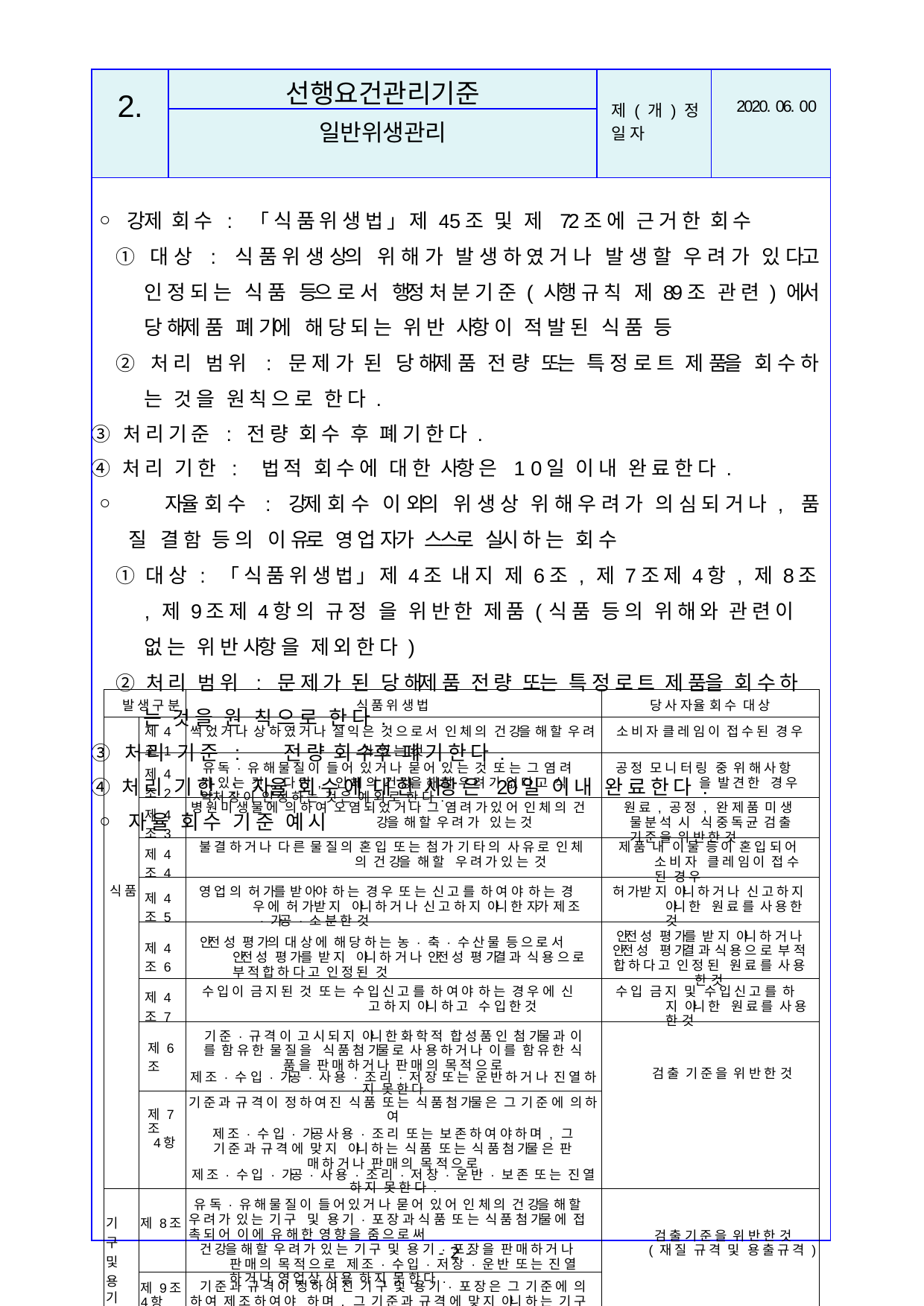

| 2. | 선행요건관리기준 | 제 ( 개 ) 정 일 자 | 2020. 06. 00 |
| --- | --- | --- | --- |
|  | 일반위생관리 |  |  |
| 강제 회 수 : 「 식 품 위 생 법 」 제 45조 및 제 72조 에 근 거 한 회 수 ① 대 상 : 식 품 위 생 상의 위 해 가 발 생 하 였 거 나 발 생 할 우 려 가 있 다고 인 정 되 는 식 품 등으 로 서 행정 처 분 기 준 ( 시행 규 칙 제 89조 관 련 ) 에서 당 해제 품 폐 기에 해 당 되 는 위 반 사항 이 적 발 된 식 품 등 ② 처 리 범 위 : 문 제 가 된 당 해제 품 전 량 또는 특 정 로 트 제 품을 회 수 하 는 것 을 원 칙 으 로 한 다 . ③ 처 리 기 준 : 전 량 회 수 후 폐 기 한 다 . ④ 처 리 기 한 : 법 적 회 수 에 대 한 사항 은 1 0일 이 내 완 료 한 다 . 자율 회 수 : 강제 회 수 이 외의 위 생 상 위 해 우 려 가 의 심 되 거 나 , 품 질 결 함 등 의 이 유로 영 업 자가 스스로 실시 하 는 회 수 ① 대 상 : 「 식 품 위 생 법 」 제 4조 내 지 제 6조 , 제 7조 제 4항 , 제 8조 , 제 9조 제 4항 의 규 정 을 위 반 한 제 품 ( 식 품 등 의 위 해 와 관 련 이 없 는 위 반 사항 을 제 외 한 다 ) ② 처 리 범 위 : 문 제 가 된 당 해제 품 전 량 또는 특 정 로 트 제 품을 회 수 하 는 것 을 원 칙 으 로 한 다 . ③ 처 리 기 준 : 전 량 회 수후 폐 기 한 다 . ④ 처 리 기 한 : 자율 회 수 에 대 한 사항 은 20일 이 내 완 료 한 다 . 자 율 회 수 기 준 예 시 |  |  |  |
| 발 생 구 분 |  | 식 품 위 생 법 | 당 사 자율 회 수 대 상 |
| --- | --- | --- | --- |
| 식 품 | 제 4조 1 | 썩 었 거 나 상 하 였 거 나 설 익 은 것 으 로 서 인 체 의 건 강을 해 할 우 려 가 있 는 것 | 소 비 자 클 레 임 이 접 수 된 경 우 |
|  | 제 4조 2 | 유 독 · 유 해 물 질 이 들 어 있 거 나 묻 어 있 는 것 또 는 그 염 려 가 있 는 것 . 다 만 , 인 체 의 건 강을 해 할 우 려 가 없 다 고 식 약처 장 이 인 정 하 는 것 은 예 외 로 한 다 . | 공 정 모 니 터 링 중 위 해 사 항 을 발 견 한 경 우 |
|  | 제 4조 3 | 병 원 미 생 물 에 의 하 여 오 염 되 었 거 나 그 염 려 가 있 어 인 체 의 건 강을 해 할 우 려 가 있 는 것 | 원 료 , 공 정 , 완 제 품 미 생 물 분 석 시 식 중 독 균 검 출 기 준 을 위 반 한 것 |
|  | 제 4조 4 | 불 결 하 거 나 다 른 물 질 의 혼 입 또 는 첨 가 기 타 의 사 유 로 인 체 의 건 강을 해 할 우 려 가 있 는 것 | 제 품 내 이 물 등 이 혼 입 되 어 소 비 자 클 레 임 이 접 수 된 경 우 |
|  | 제 4조 5 | 영 업 의 허 가를 받 아야 하 는 경 우 또 는 신 고 를 하 여 야 하 는 경 우 에 허 가받 지 아니 하 거 나 신 고 하 지 아니 한 자가 제 조 · 가공 · 소 분 한 것 | 허 가받 지 아니 하 거 나 신 고 하 지 아니 한 원 료 를 사 용 한 것 |
|  | 제 4조 6 | 안전 성 평 가의 대 상 에 해 당 하 는 농 · 축 · 수 산 물 등 으 로 서 안전 성 평 가를 받 지 아니 하 거 나 안전 성 평 가결 과 식 용 으 로 부 적 합 하 다 고 인 정 된 것 | 안전 성 평 가를 받 지 아니 하 거 나 안전 성 평 가결 과 식 용 으 로 부 적 합 하 다 고 인 정 된 원 료 를 사 용 한 것 |
|  | 제 4조 7 | 수 입 이 금 지 된 것 또 는 수 입 신 고 를 하 여 야 하 는 경 우 에 신 고 하 지 아니 하 고 수 입 한 것 | 수 입 금 지 및 수 입 신 고 를 하 지 아니 한 원 료 를 사 용 한 것 |
|  | 제 6조 | 기 준 · 규 격 이 고 시 되 지 아니 한 화 학 적 합 성 품 인 첨 가물 과 이 를 함 유 한 물 질 을 식 품 첨 가물 로 사 용 하 거 나 이 를 함 유 한 식 품 을 판 매 하 거 나 판 매 의 목 적 으 로 제 조 · 수 입 · 가공 · 사 용 · 조 리 · 저 장 또 는 운 반 하 거 나 진 열 하 지 못 한 다 | 검 출 기 준 을 위 반 한 것 |
|  | 제 7조 4항 | 기 준 과 규 격 이 정 하 여 진 식 품 또 는 식 품 첨 가물 은 그 기 준 에 의 하 여 제 조 · 수 입 · 가공 사 용 · 조 리 또 는 보 존 하 여 야 하 며 , 그 기 준 과 규 격 에 맞 지 아니 하 는 식 품 또 는 식 품 첨 가물 은 판 매 하 거 나 판 매 의 목 적 으 로 제 조 · 수 입 · 가공 · 사 용 · 조 리 · 저 장 · 운 반 · 보 존 또 는 진 열 하 지 못 한 다 . |  |
| 기 구 및 용 기 포 장 | 제 8조 | 유 독 · 유 해 물 질 이 들 어 있 거 나 묻 어 있 어 인 체 의 건 강을 해 할 우 려 가 있 는 기 구 및 용 기 · 포 장 과 식 품 또 는 식 품 첨 가물 에 접 촉 되 어 이 에 유 해 한 영 향 을 줌 으 로 써 건 강을 해 할 우 려 가 있 는 기 구 및 용 기 · 포 장 을 판 매 하 거 나 판 매 의 목 적 으 로 제 조 · 수 입 · 저 장 · 운 반 또 는 진 열 하 거 나 영 업 상 사 용 하 지 못 한 다 . | 검 출 기 준 을 위 반 한 것 ( 재 질 규 격 및 용 출 규 격 ) |
|  | 제 9조 4항 | 기 준 과 규 격 이 정 하 여 진 기 구 및 용 기 · 포 장 은 그 기 준 에 의 하 여 제 조 하 여 야 하 며 , 그 기 준 과 규 격 에 맞 지 아니 하 는 기 구 및 용 기 · 포 장 은 판 매 하 거 나 판 매 의 목 적 으 로 제 조 · 수 입 · 저 장 · 운 반 · 진 열 하 거 나 기 타 영 업 상 사 용 하 지 못 한 다 . |  |
- 2 -